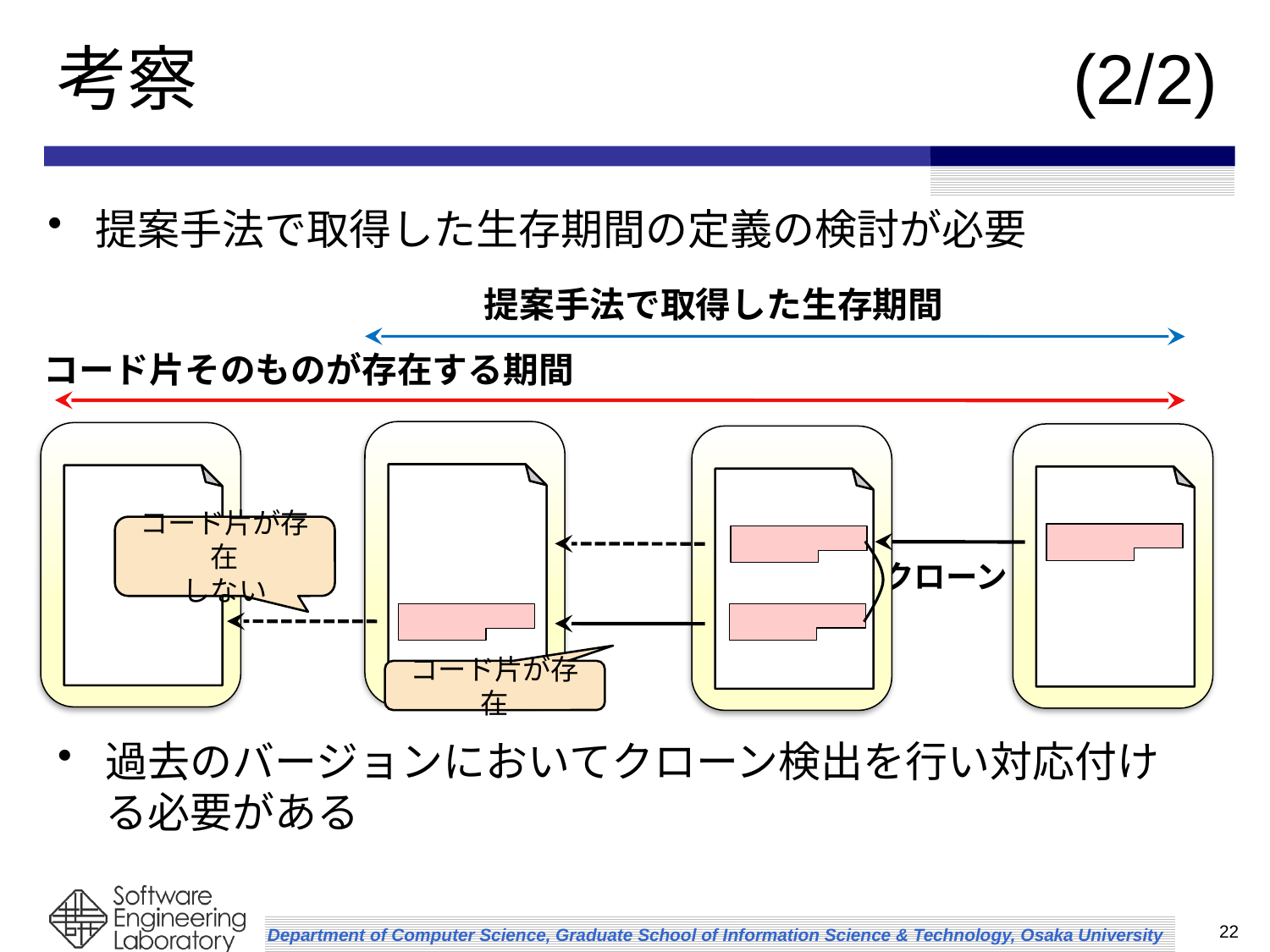

# 考察							(2/2)
提案手法で取得した生存期間の定義の検討が必要
提案手法で取得した生存期間
コード片そのものが存在する期間

コード片が存在
しない

クローン

コード片が存在
過去のバージョンにおいてクローン検出を行い対応付ける必要がある
22